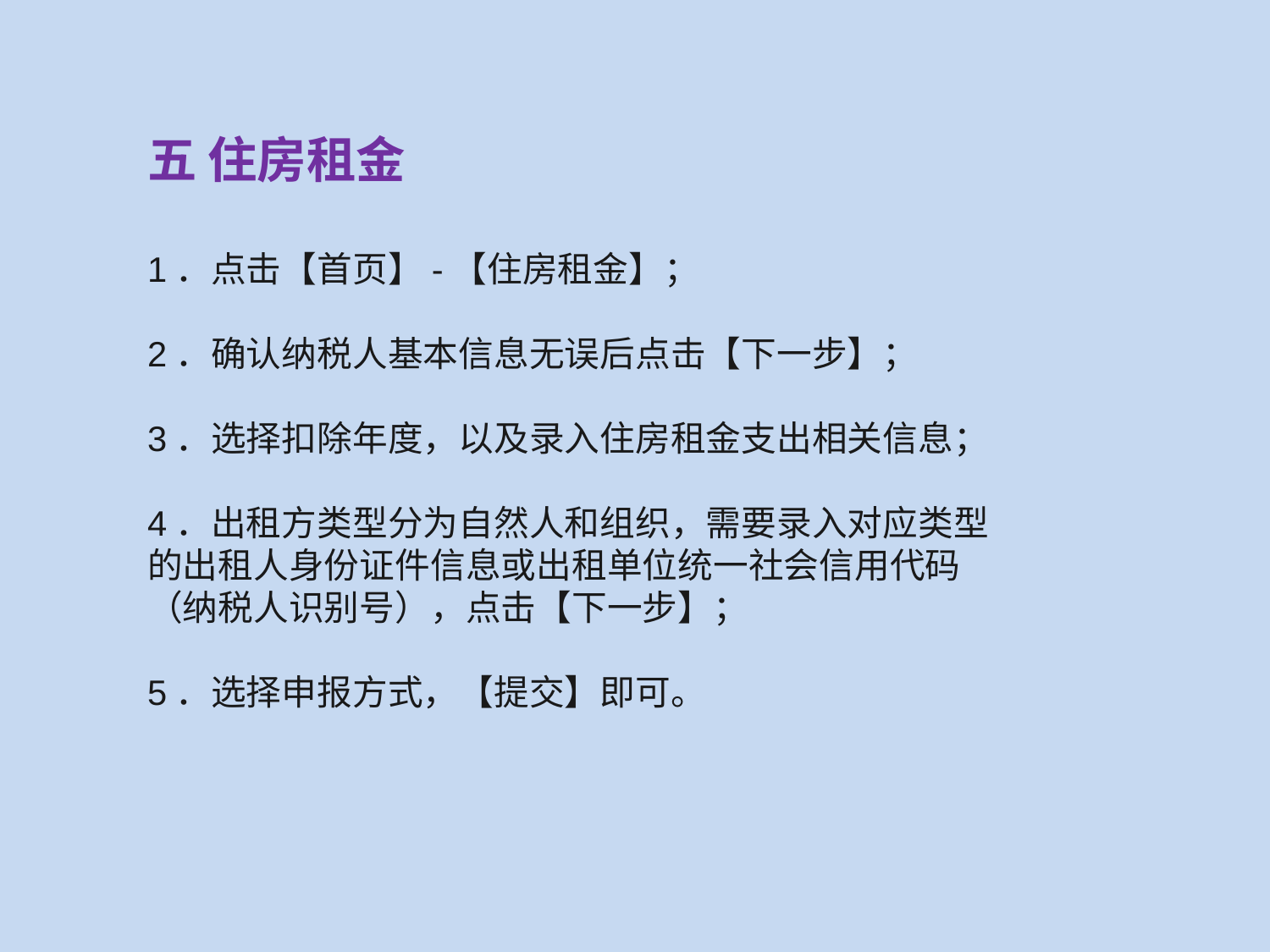

五 住房租金

1．点击【首页】-【住房租金】；

2．确认纳税人基本信息无误后点击【下一步】；

3．选择扣除年度，以及录入住房租金支出相关信息；

4．出租方类型分为自然人和组织，需要录入对应类型
的出租人身份证件信息或出租单位统一社会信用代码
（纳税人识别号），点击【下一步】；

5．选择申报方式，【提交】即可。